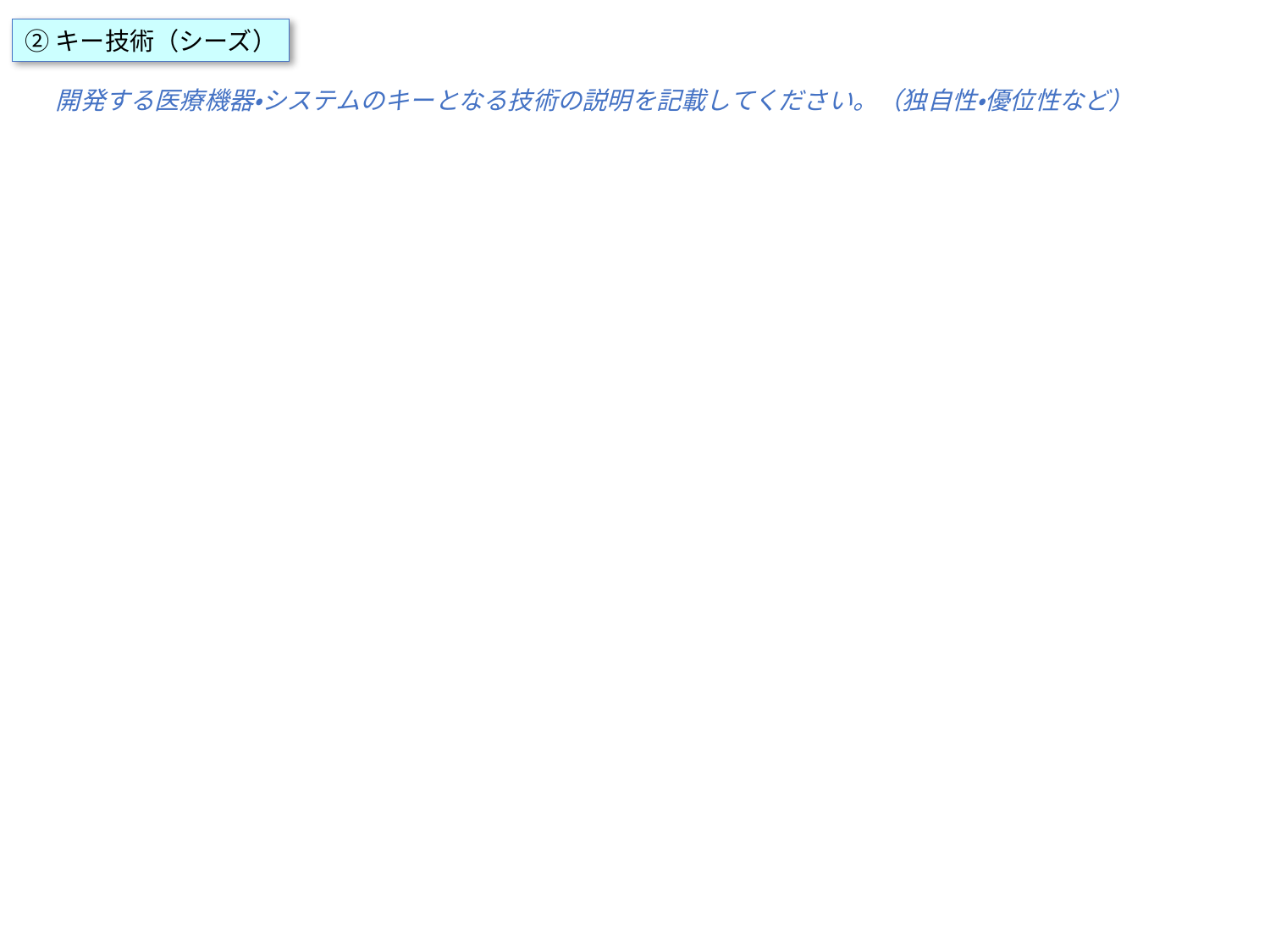

②キー技術（シーズ）
開発する医療機器・システムのキーとなる技術の説明を記載してください。（独自性・優位性など）